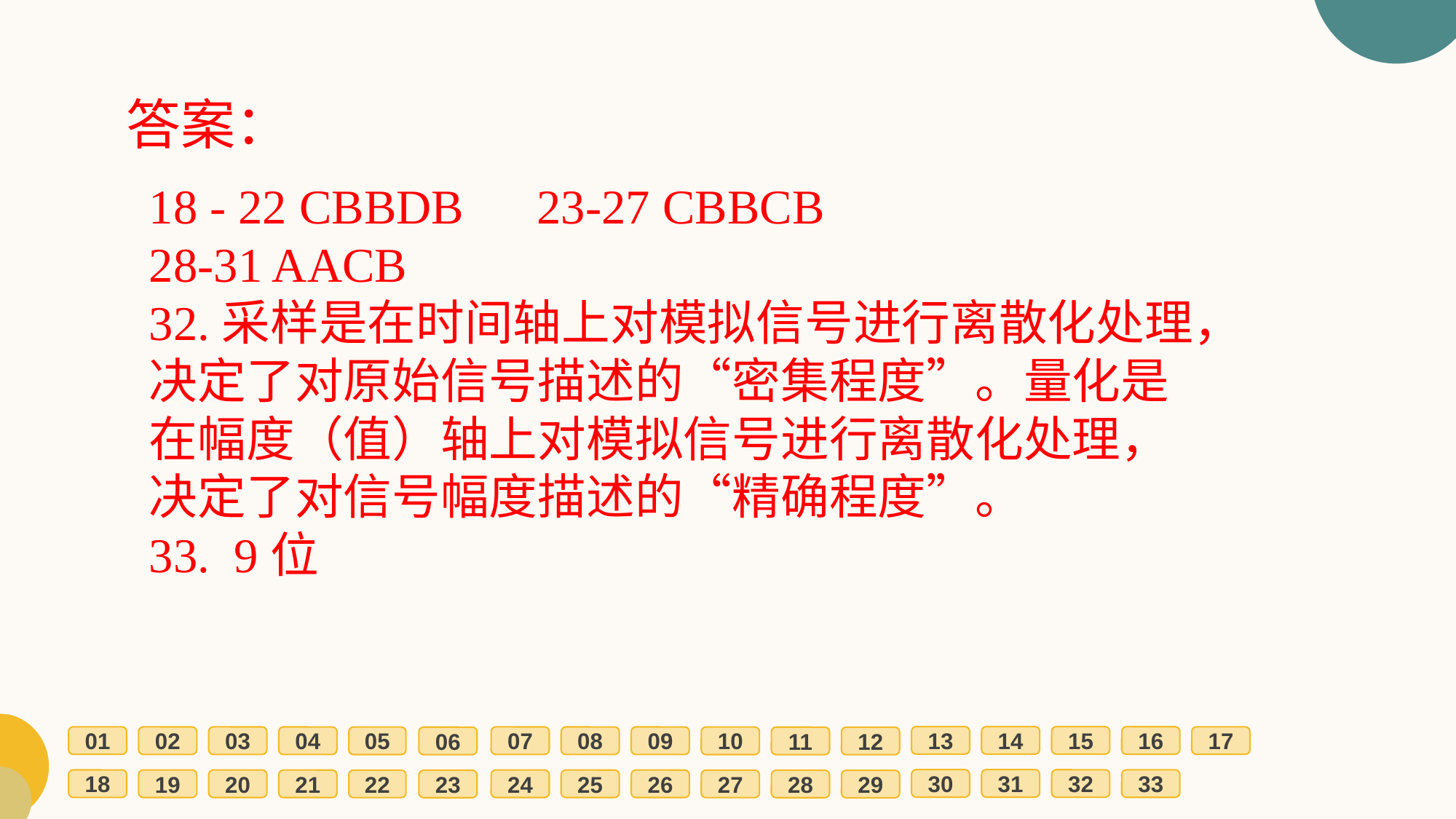

答案：
18 - 22 CBBDB      23-27 CBBCB
28-31 AACB
32.采样是在时间轴上对模拟信号进行离散化处理，决定了对原始信号描述的“密集程度”。量化是在幅度（值）轴上对模拟信号进行离散化处理，决定了对信号幅度描述的“精确程度”。
33.  9位